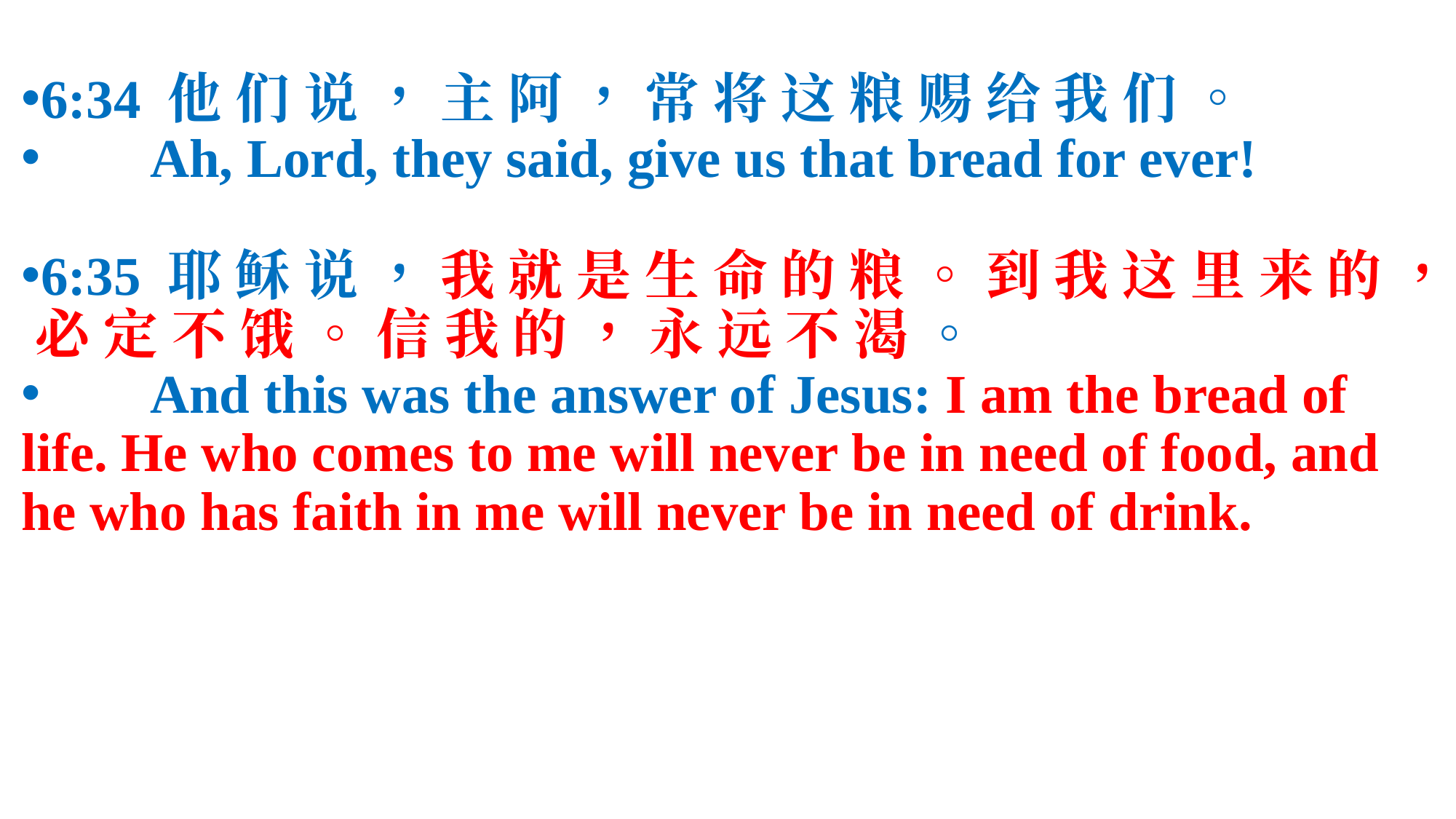

6:34 他 们 说 ， 主 阿 ， 常 将 这 粮 赐 给 我 们 。
        Ah, Lord, they said, give us that bread for ever!

6:35 耶 稣 说 ， 我 就 是 生 命 的 粮 。 到 我 这 里 来 的 ， 必 定 不 饿 。 信 我 的 ， 永 远 不 渴 。
        And this was the answer of Jesus: I am the bread of life. He who comes to me will never be in need of food, and he who has faith in me will never be in need of drink.